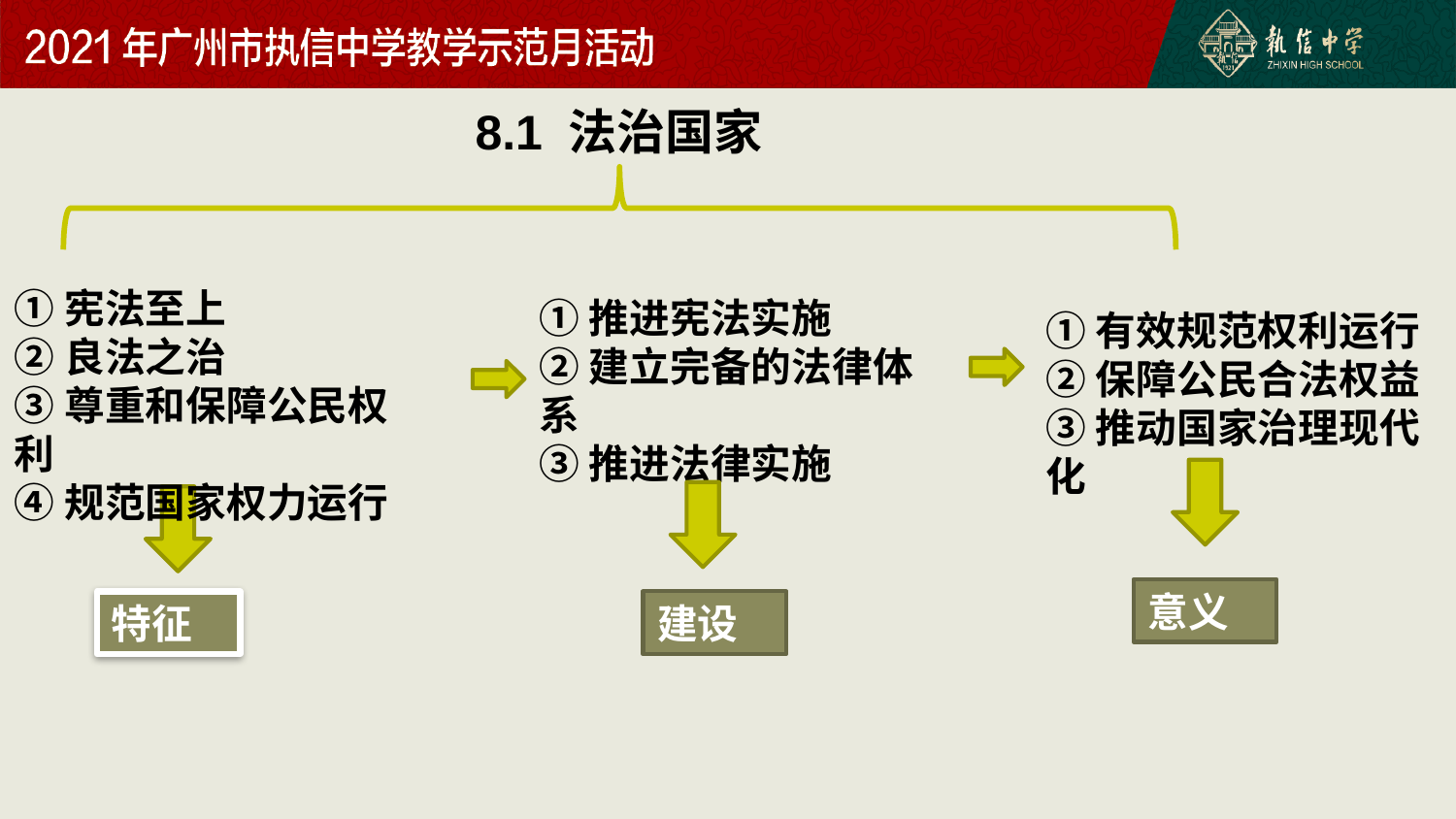

8.1 法治国家
①宪法至上
②良法之治
③尊重和保障公民权利
④规范国家权力运行
①推进宪法实施
②建立完备的法律体系
③推进法律实施
①有效规范权利运行
②保障公民合法权益
③推动国家治理现代化

意义
特征
建设